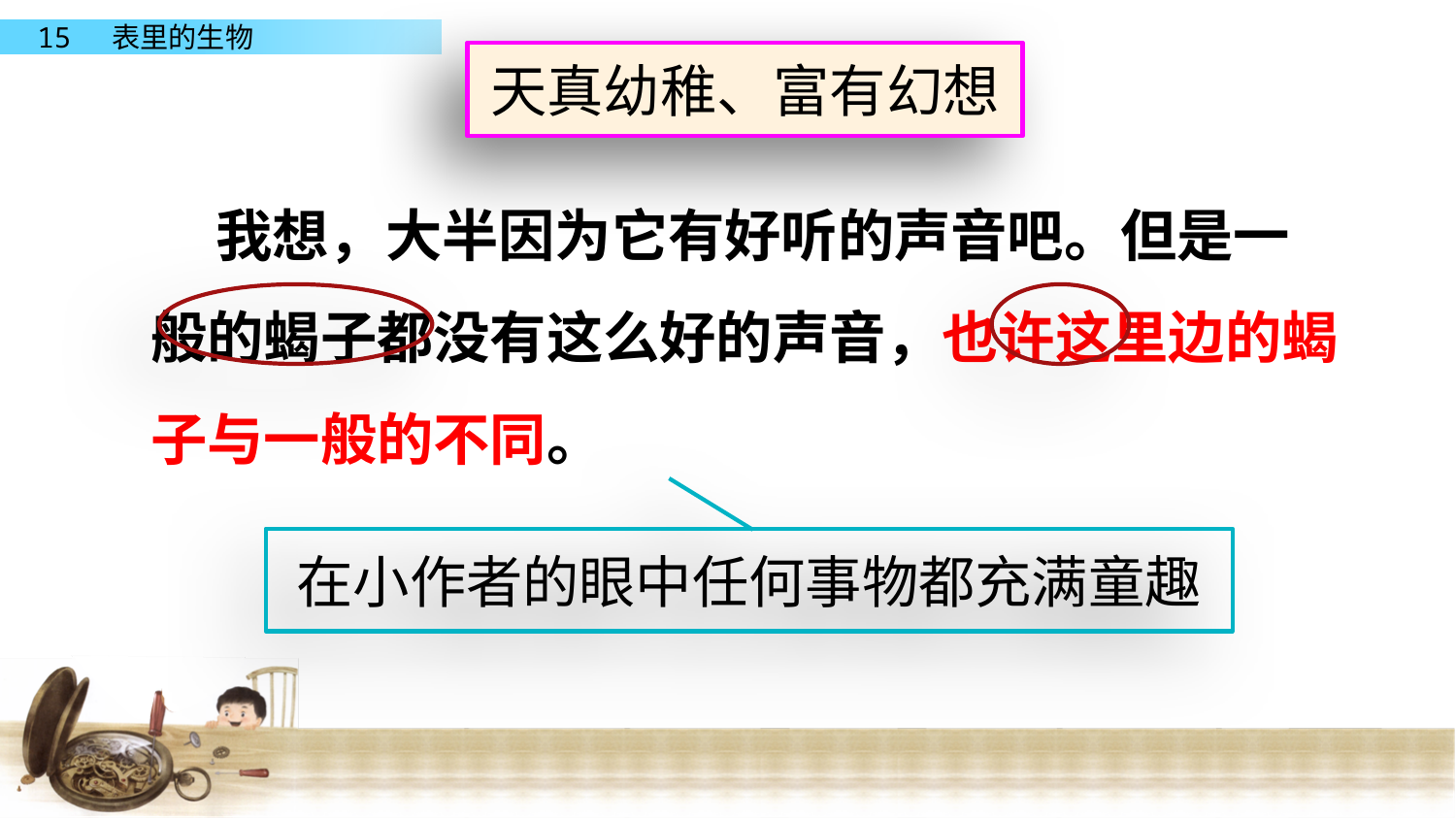

天真幼稚、富有幻想
    我想，大半因为它有好听的声音吧。但是一般的蝎子都没有这么好的声音，也许这里边的蝎子与一般的不同。

在小作者的眼中任何事物都充满童趣